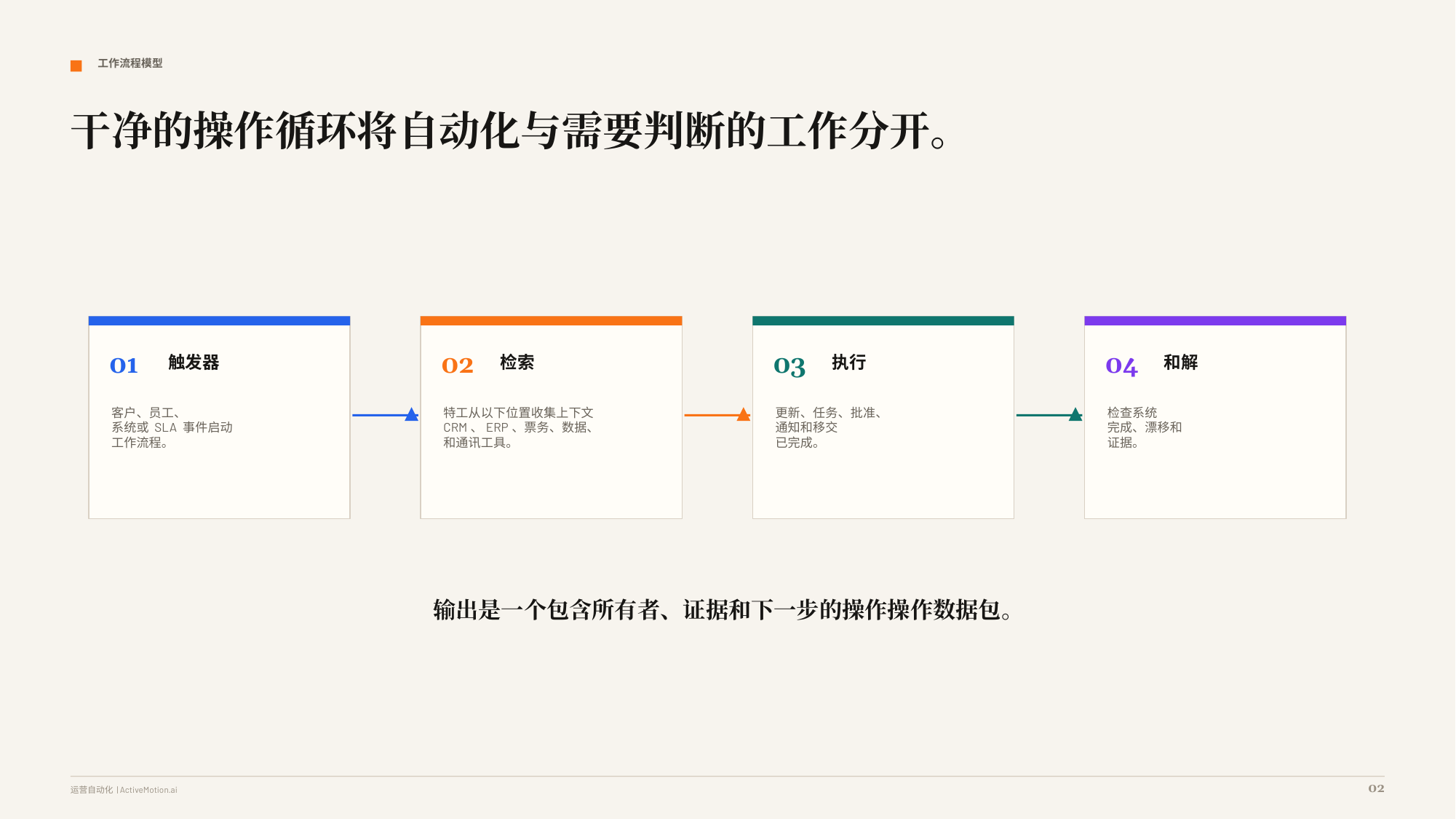

工作流程模型

干净的操作循环将自动化与需要判断的工作分开。

01
02
03
04
触发器
检索
执行
和解
客户、员工、
系统或 SLA 事件启动
工作流程。
特工从以下位置收集上下文
CRM、ERP、票务、数据、
和通讯工具。
更新、任务、批准、
通知和移交
已完成。
检查系统
完成、漂移和
证据。

输出是一个包含所有者、证据和下一步的操作操作数据包。

02
运营自动化 | ActiveMotion.ai